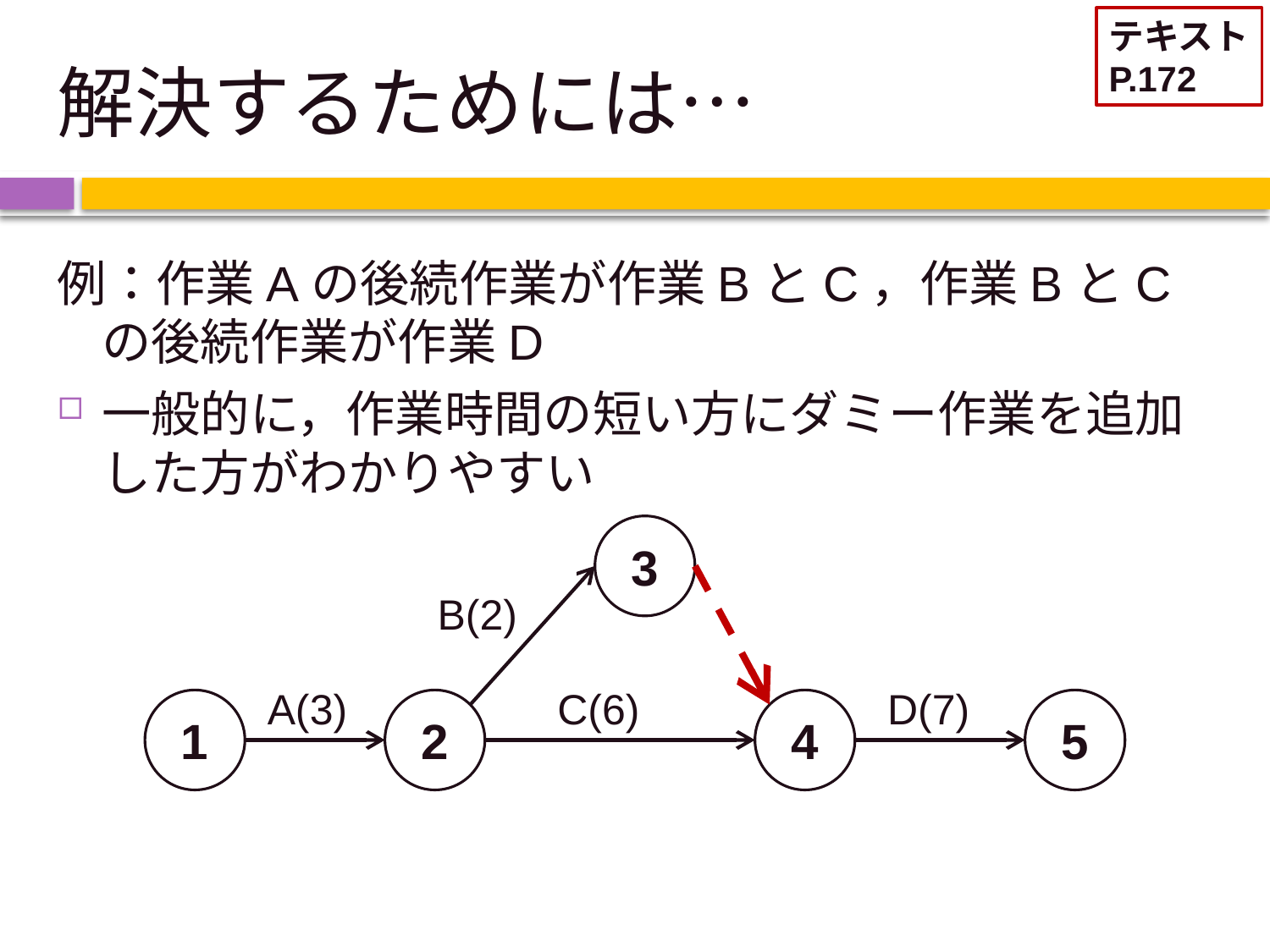

テキスト
P.172
# 解決するためには…
例：作業Aの後続作業が作業BとC，作業BとCの後続作業が作業D
一般的に，作業時間の短い方にダミー作業を追加した方がわかりやすい
3
B(2)
A(3)
C(6)
D(7)
1
2
4
5